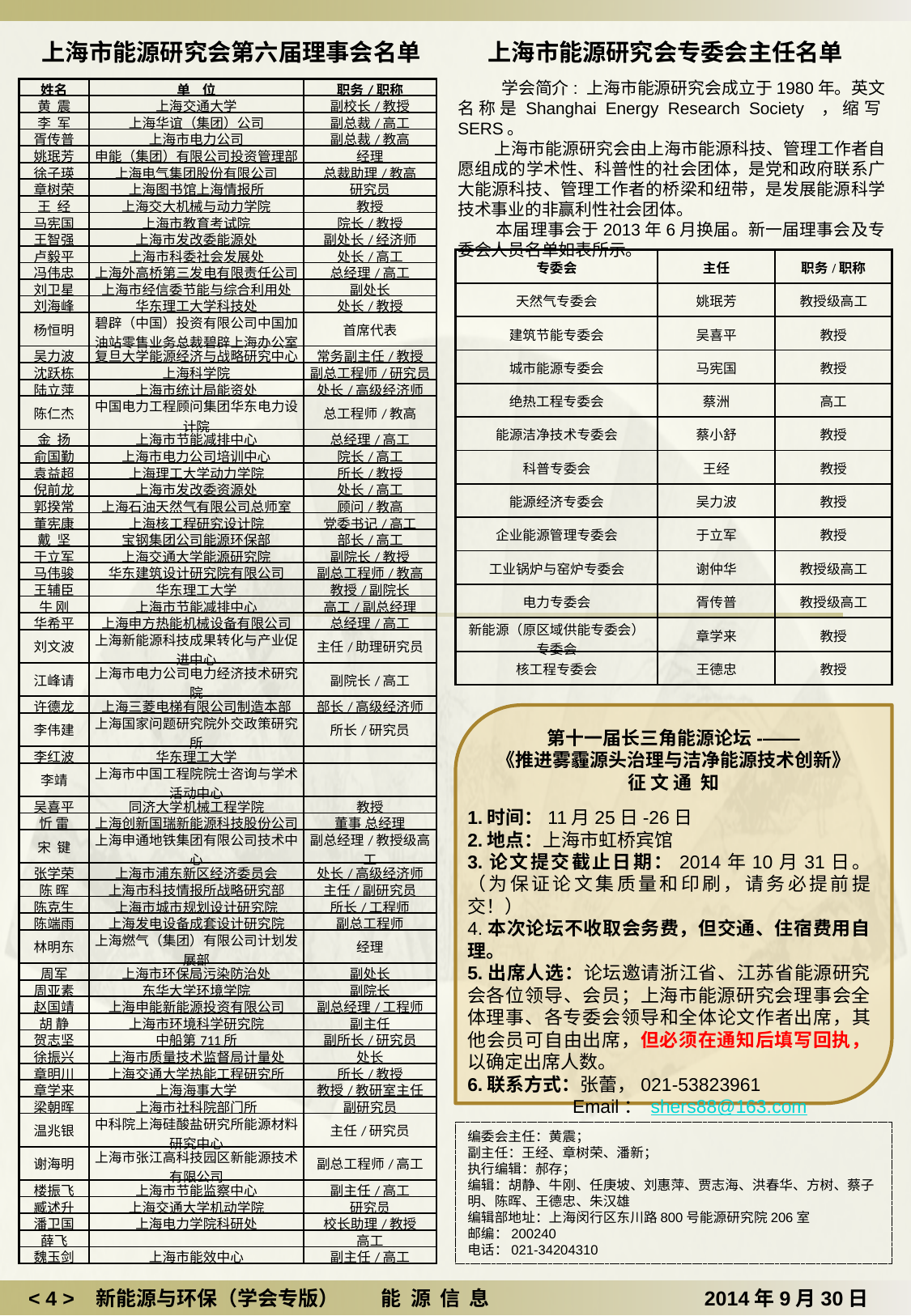

上海市能源研究会第六届理事会名单
上海市能源研究会专委会主任名单
         学会简介: 上海市能源研究会成立于1980年。英文名称是Shanghai Energy Research Society ，缩写SERS。
        上海市能源研究会由上海市能源科技、管理工作者自愿组成的学术性、科普性的社会团体，是党和政府联系广大能源科技、管理工作者的桥梁和纽带，是发展能源科学技术事业的非赢利性社会团体。
        本届理事会于2013年6月换届。新一届理事会及专委会人员名单如表所示。
| 姓名 | 单 位 | 职务/职称 |
| --- | --- | --- |
| 黄 震 | 上海交通大学 | 副校长/教授 |
| 李 军 | 上海华谊（集团）公司 | 副总裁/高工 |
| 胥传普 | 上海市电力公司 | 副总裁/教高 |
| 姚珉芳 | 申能（集团）有限公司投资管理部 | 经理 |
| 徐子瑛 | 上海电气集团股份有限公司 | 总裁助理/教高 |
| 章树荣 | 上海图书馆上海情报所 | 研究员 |
| 王 经 | 上海交大机械与动力学院 | 教授 |
| 马宪国 | 上海市教育考试院 | 院长/教授 |
| 王智强 | 上海市发改委能源处 | 副处长/经济师 |
| 卢毅平 | 上海市科委社会发展处 | 处长/高工 |
| 冯伟忠 | 上海外高桥第三发电有限责任公司 | 总经理/高工 |
| 刘卫星 | 上海市经信委节能与综合利用处 | 副处长 |
| 刘海峰 | 华东理工大学科技处 | 处长/教授 |
| 杨恒明 | 碧辟（中国）投资有限公司中国加油站零售业务总裁碧辟上海办公室 | 首席代表 |
| 吴力波 | 复旦大学能源经济与战略研究中心 | 常务副主任/教授 |
| 沈跃栋 | 上海科学院 | 副总工程师/研究员 |
| 陆立萍 | 上海市统计局能资处 | 处长/高级经济师 |
| 陈仁杰 | 中国电力工程顾问集团华东电力设计院 | 总工程师/教高 |
| 金 扬 | 上海市节能减排中心 | 总经理/高工 |
| 俞国勤 | 上海市电力公司培训中心 | 院长/高工 |
| 袁益超 | 上海理工大学动力学院 | 所长/教授 |
| 倪前龙 | 上海市发改委资源处 | 处长/高工 |
| 郭揆常 | 上海石油天然气有限公司总师室 | 顾问/教高 |
| 董宪康 | 上海核工程研究设计院 | 党委书记/高工 |
| 戴 坚 | 宝钢集团公司能源环保部 | 部长/高工 |
| 于立军 | 上海交通大学能源研究院 | 副院长/教授 |
| 马伟骏 | 华东建筑设计研究院有限公司 | 副总工程师/教高 |
| 王辅臣 | 华东理工大学 | 教授/副院长 |
| 牛 刚 | 上海市节能减排中心 | 高工/副总经理 |
| 华希平 | 上海申方热能机械设备有限公司 | 总经理/高工 |
| 刘文波 | 上海新能源科技成果转化与产业促进中心 | 主任/助理研究员 |
| 江峰请 | 上海市电力公司电力经济技术研究院 | 副院长/高工 |
| 许德龙 | 上海三菱电梯有限公司制造本部 | 部长/高级经济师 |
| 李伟建 | 上海国家问题研究院外交政策研究所 | 所长/研究员 |
| 李红波 | 华东理工大学 |  |
| 李靖 | 上海市中国工程院院士咨询与学术活动中心 |  |
| 吴喜平 | 同济大学机械工程学院 | 教授 |
| 忻 雷 | 上海创新国瑞新能源科技股份公司 | 董事 总经理 |
| 宋 键 | 上海申通地铁集团有限公司技术中心 | 副总经理/教授级高工 |
| 张学荣 | 上海市浦东新区经济委员会 | 处长/高级经济师 |
| 陈 晖 | 上海市科技情报所战略研究部 | 主任/副研究员 |
| 陈克生 | 上海市城市规划设计研究院 | 所长/工程师 |
| 陈端雨 | 上海发电设备成套设计研究院 | 副总工程师 |
| 林明东 | 上海燃气（集团）有限公司计划发展部 | 经理 |
| 周军 | 上海市环保局污染防治处 | 副处长 |
| 周亚素 | 东华大学环境学院 | 副院长 |
| 赵国靖 | 上海申能新能源投资有限公司 | 副总经理/工程师 |
| 胡 静 | 上海市环境科学研究院 | 副主任 |
| 贺志坚 | 中船第711所 | 副所长/研究员 |
| 徐振兴 | 上海市质量技术监督局计量处 | 处长 |
| 章明川 | 上海交通大学热能工程研究所 | 所长/教授 |
| 章学来 | 上海海事大学 | 教授/教研室主任 |
| 梁朝晖 | 上海市社科院部门所 | 副研究员 |
| 温兆银 | 中科院上海硅酸盐研究所能源材料研究中心 | 主任/研究员 |
| 谢海明 | 上海市张江高科技园区新能源技术有限公司 | 副总工程师/高工 |
| 楼振飞 | 上海市节能监察中心 | 副主任/高工 |
| 臧述升 | 上海交通大学机动学院 | 研究员 |
| 潘卫国 | 上海电力学院科研处 | 校长助理/教授 |
| 薛飞 |  | 高工 |
| 魏玉剑 | 上海市能效中心 | 副主任/高工 |
| 专委会 | 主任 | 职务/职称 |
| --- | --- | --- |
| 天然气专委会 | 姚珉芳 | 教授级高工 |
| 建筑节能专委会 | 吴喜平 | 教授 |
| 城市能源专委会 | 马宪国 | 教授 |
| 绝热工程专委会 | 蔡洲 | 高工 |
| 能源洁净技术专委会 | 蔡小舒 | 教授 |
| 科普专委会 | 王经 | 教授 |
| 能源经济专委会 | 吴力波 | 教授 |
| 企业能源管理专委会 | 于立军 | 教授 |
| 工业锅炉与窑炉专委会 | 谢仲华 | 教授级高工 |
| 电力专委会 | 胥传普 | 教授级高工 |
| 新能源（原区域供能专委会）专委会 | 章学来 | 教授 |
| 核工程专委会 | 王德忠 | 教授 |

第十一届长三角能源论坛-——
《推进雾霾源头治理与洁净能源技术创新》
征 文 通  知
1.时间：11月25日-26日
2.地点：上海市虹桥宾馆
3.论文提交截止日期：2014年10月31日。（为保证论文集质量和印刷，请务必提前提交！）
4.本次论坛不收取会务费，但交通、住宿费用自理。
5.出席人选：论坛邀请浙江省、江苏省能源研究会各位领导、会员；上海市能源研究会理事会全体理事、各专委会领导和全体论文作者出席，其他会员可自由出席，但必须在通知后填写回执，以确定出席人数。
6.联系方式：张蕾，021-53823961
                    Email： shers88@163.com
编委会主任：黄震；
副主任：王经、章树荣、潘新；
执行编辑：郝存；
编辑：胡静、牛刚、任庚坡、刘惠萍、贾志海、洪春华、方树、蔡子明、陈晖、王德忠、朱汉雄
编辑部地址：上海闵行区东川路800号能源研究院206室
邮编：200240
电话：021-34204310
  ˂ 4 ˃   新能源与环保（学会专版）         能  源  信  息                                             2014年9月30日